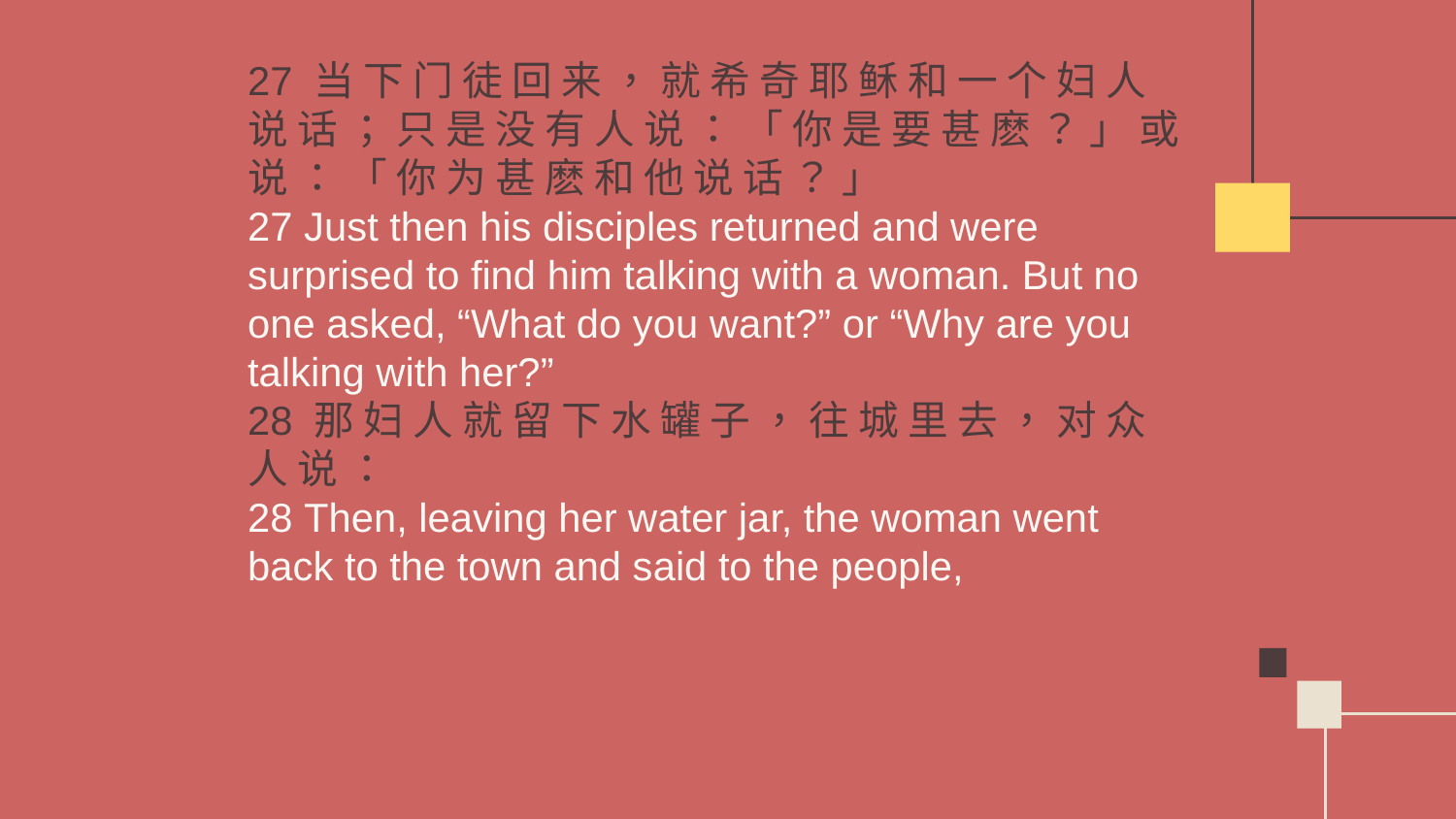

# 27 当 下 门 徒 回 来 ， 就 希 奇 耶 稣 和 一 个 妇 人 说 话 ； 只 是 没 有 人 说 ： 「 你 是 要 甚 麽 ？ 」 或 说 ： 「 你 为 甚 麽 和 他 说 话 ？ 」 27 Just then his disciples returned and were surprised to find him talking with a woman. But no one asked, “What do you want?” or “Why are you talking with her?” 28 那 妇 人 就 留 下 水 罐 子 ， 往 城 里 去 ， 对 众 人 说 ： 28 Then, leaving her water jar, the woman went back to the town and said to the people,